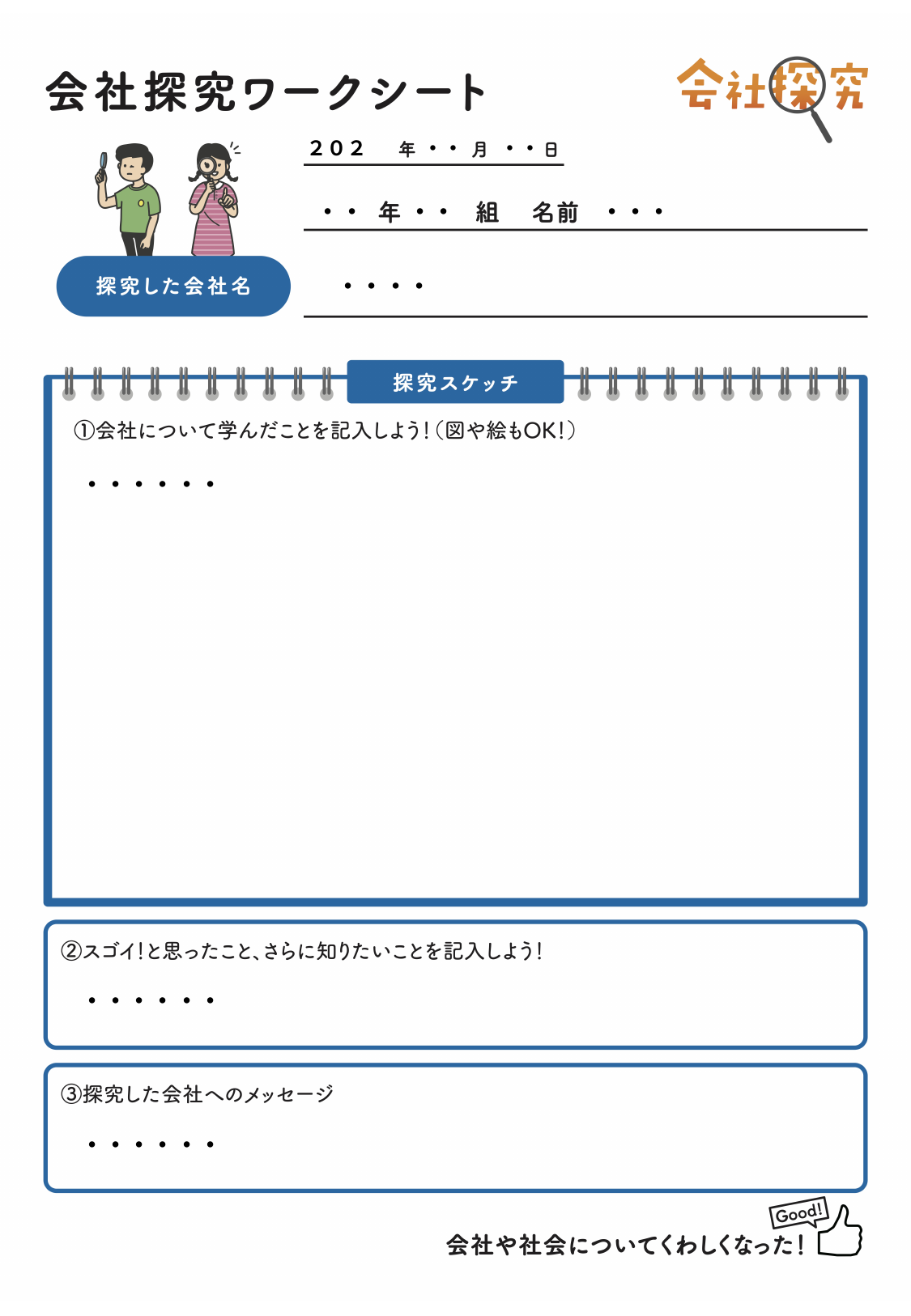

２０２
・・
・・
・・
・・
・・・
・・・・
・・・・・・
・・・・・・
・・・・・・